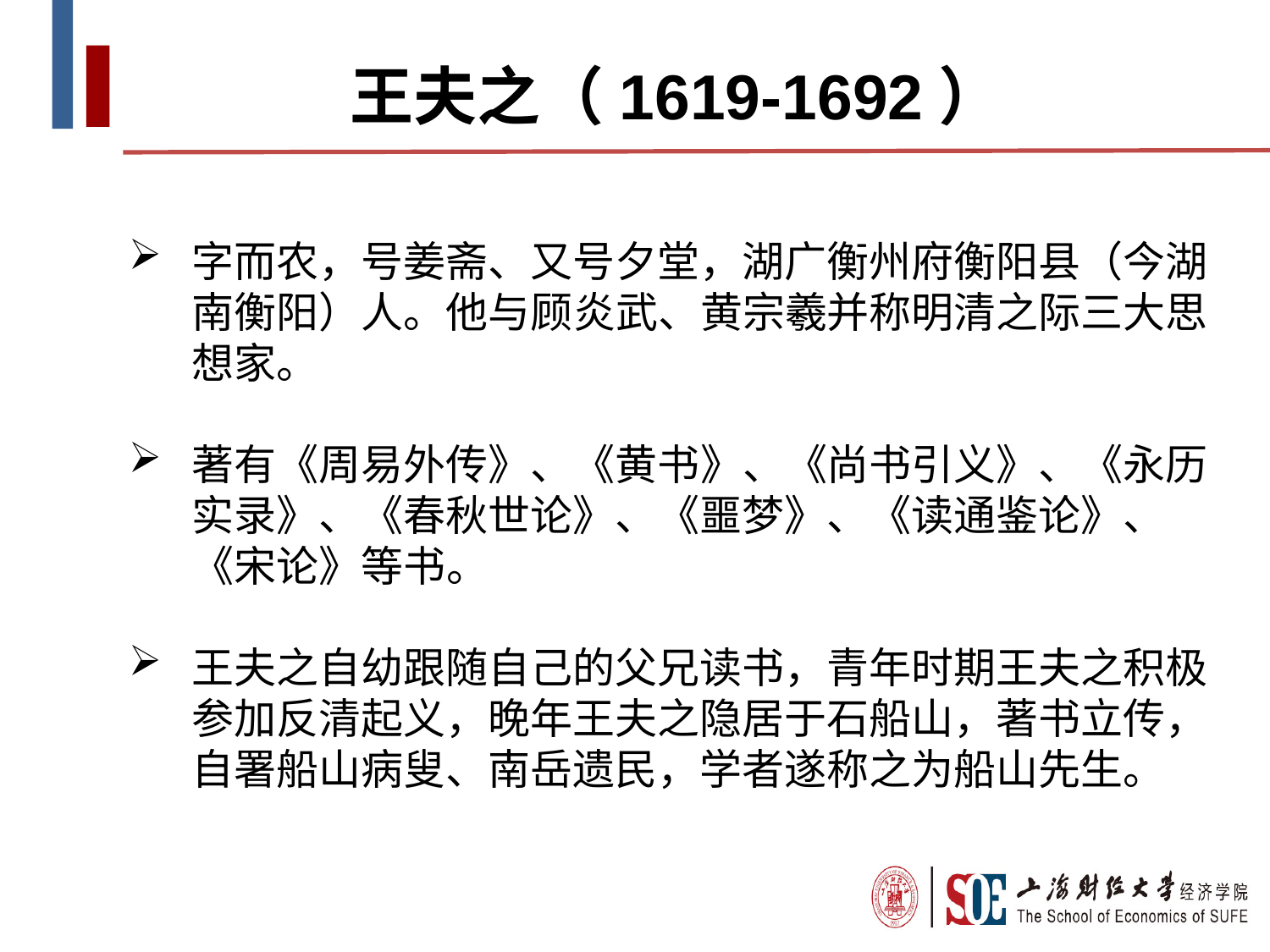

王夫之（1619-1692）

字而农，号姜斋、又号夕堂，湖广衡州府衡阳县（今湖南衡阳）人。他与顾炎武、黄宗羲并称明清之际三大思想家。

著有《周易外传》、《黄书》、《尚书引义》、《永历实录》、《春秋世论》、《噩梦》、《读通鉴论》、《宋论》等书。

王夫之自幼跟随自己的父兄读书，青年时期王夫之积极参加反清起义，晚年王夫之隐居于石船山，著书立传，自署船山病叟、南岳遗民，学者遂称之为船山先生。